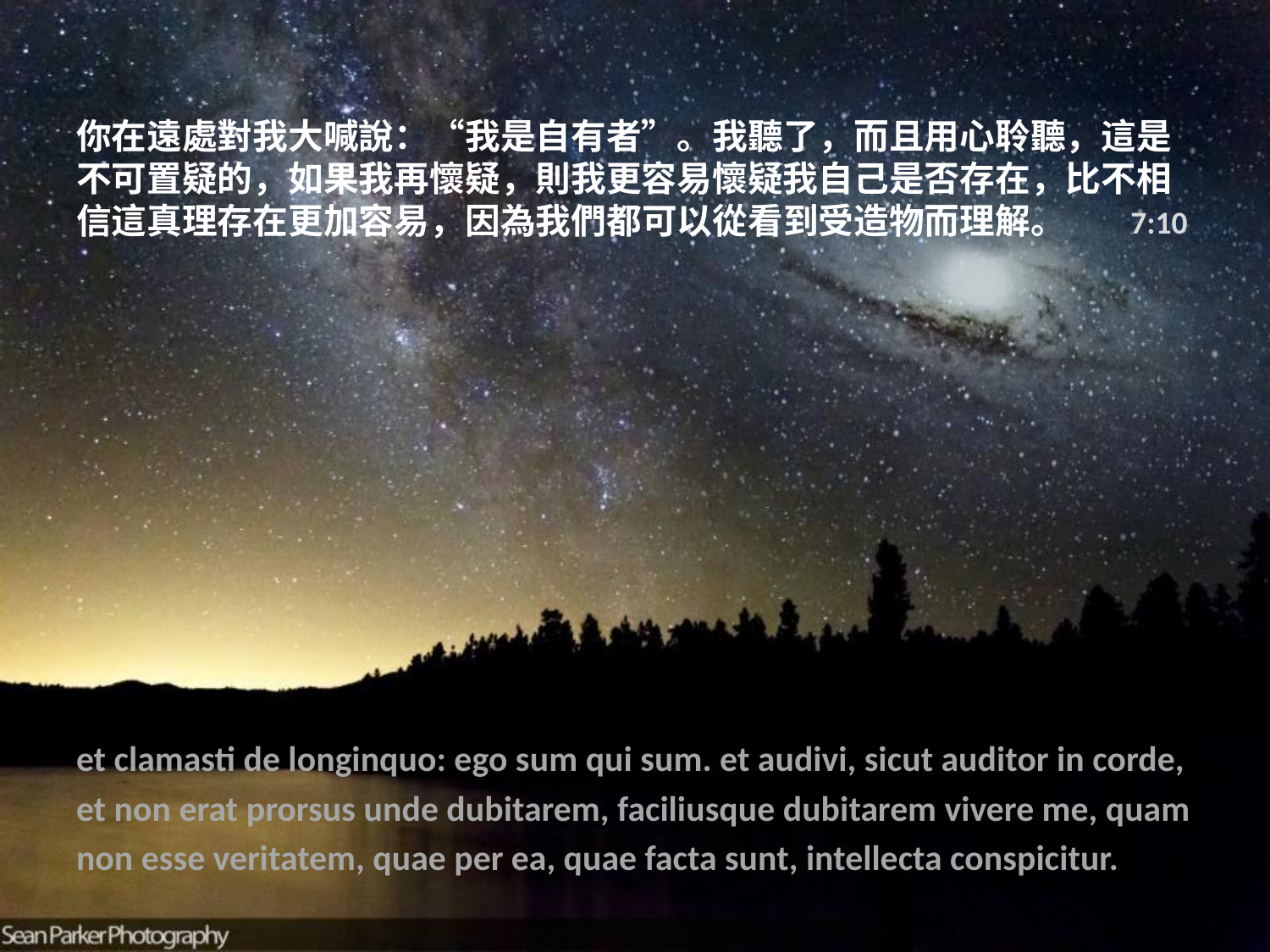

# 你在遠處對我大喊說：“我是自有者”。我聽了，而且用心聆聽，這是不可置疑的，如果我再懷疑，則我更容易懷疑我自己是否存在，比不相信這真理存在更加容易，因為我們都可以從看到受造物而理解。       7:10
et clamasti de longinquo: ego sum qui sum. et audivi, sicut auditor in corde,
et non erat prorsus unde dubitarem, faciliusque dubitarem vivere me, quam
non esse veritatem, quae per ea, quae facta sunt, intellecta conspicitur.